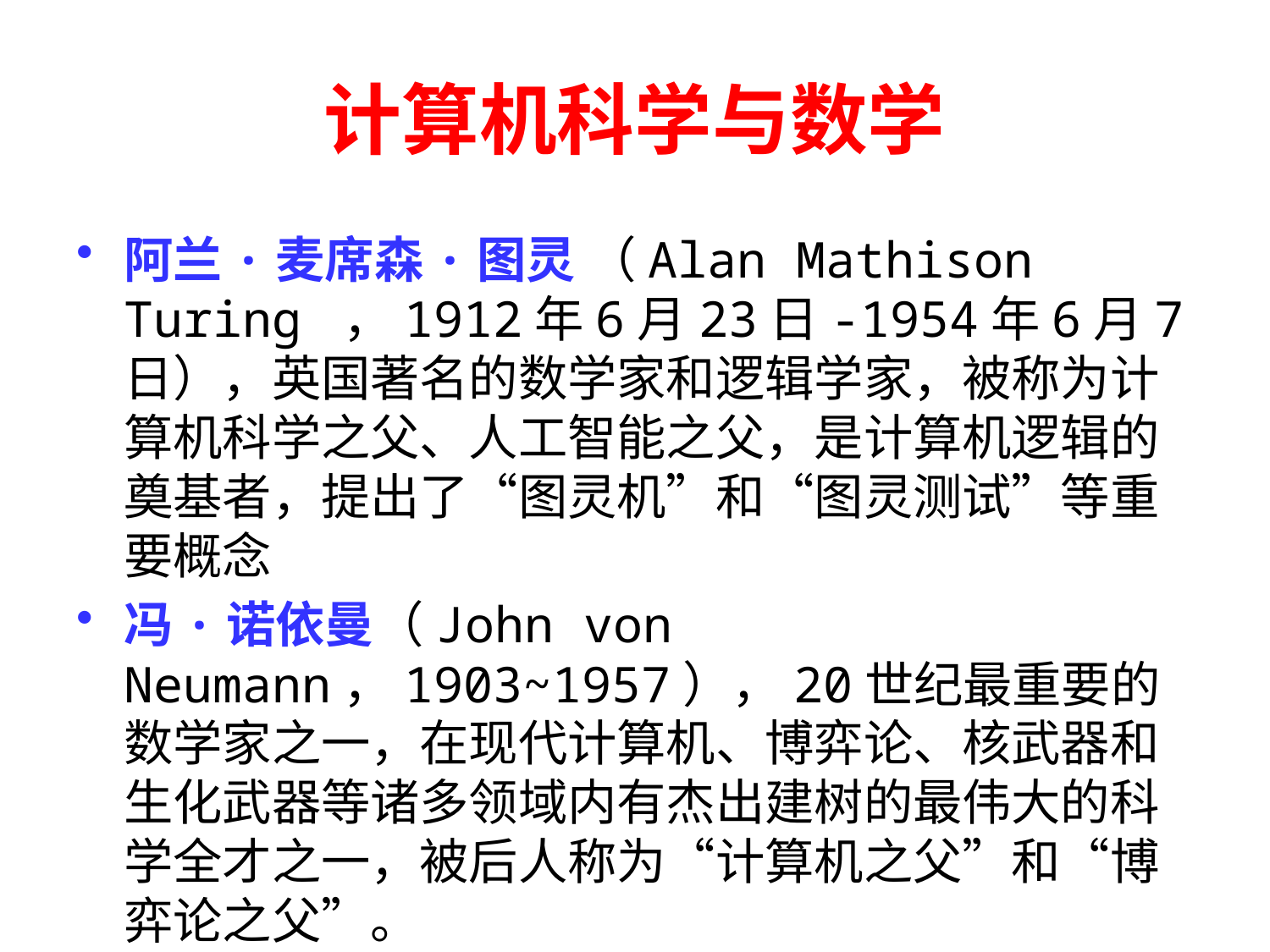

# 计算机科学与数学
阿兰·麦席森·图灵 （Alan Mathison Turing ，1912年6月23日-1954年6月7日），英国著名的数学家和逻辑学家，被称为计算机科学之父、人工智能之父，是计算机逻辑的奠基者，提出了“图灵机”和“图灵测试”等重要概念
冯·诺依曼（John von Neumann，1903~1957），20世纪最重要的数学家之一，在现代计算机、博弈论、核武器和生化武器等诸多领域内有杰出建树的最伟大的科学全才之一，被后人称为“计算机之父”和“博弈论之父”。
。